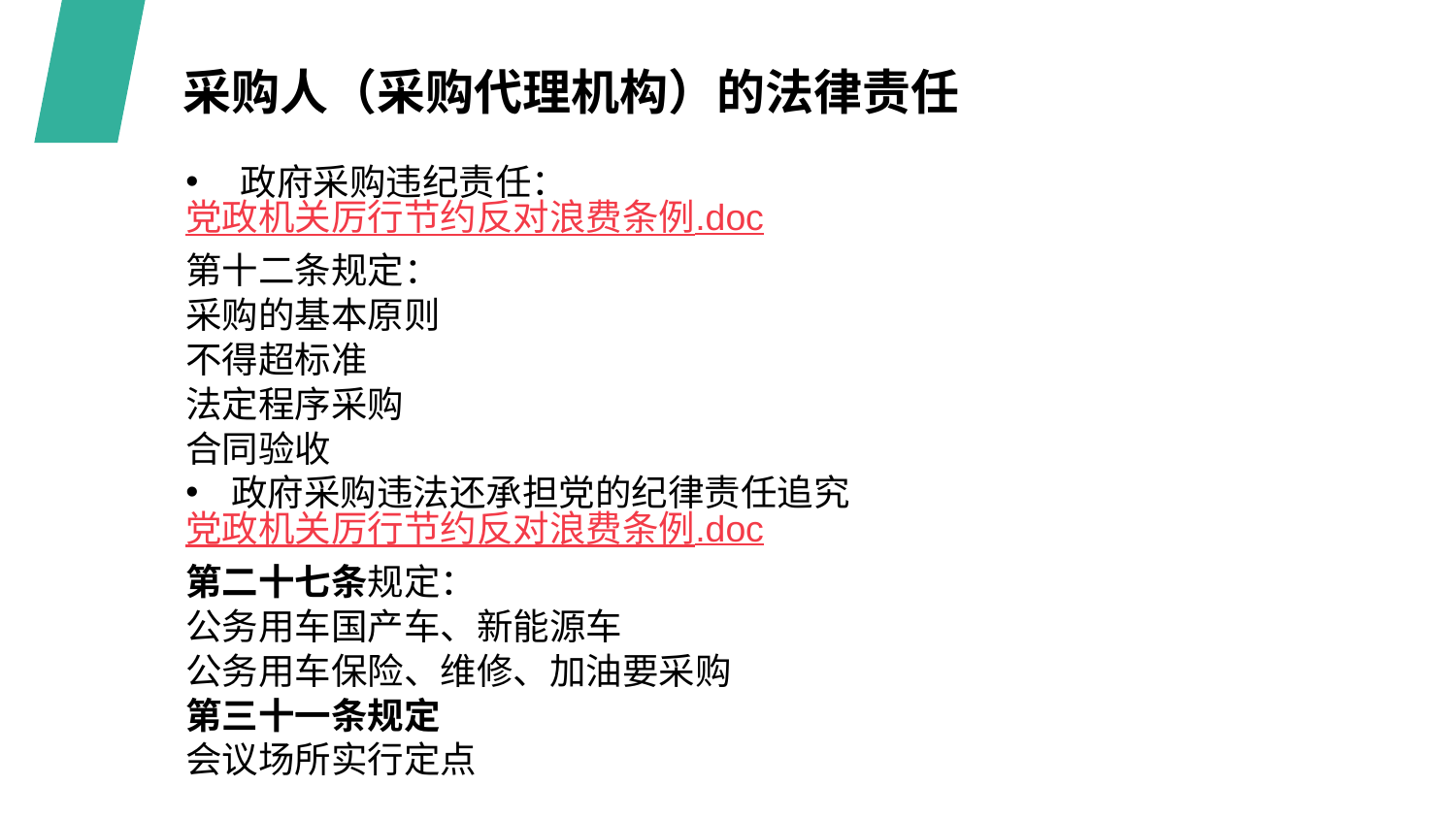

采购人（采购代理机构）的法律责任

政府采购违纪责任：
党政机关厉行节约反对浪费条例.doc
第十二条规定：
采购的基本原则
不得超标准
法定程序采购
合同验收
政府采购违法还承担党的纪律责任追究
党政机关厉行节约反对浪费条例.doc
第二十七条规定：
公务用车国产车、新能源车
公务用车保险、维修、加油要采购
第三十一条规定
会议场所实行定点